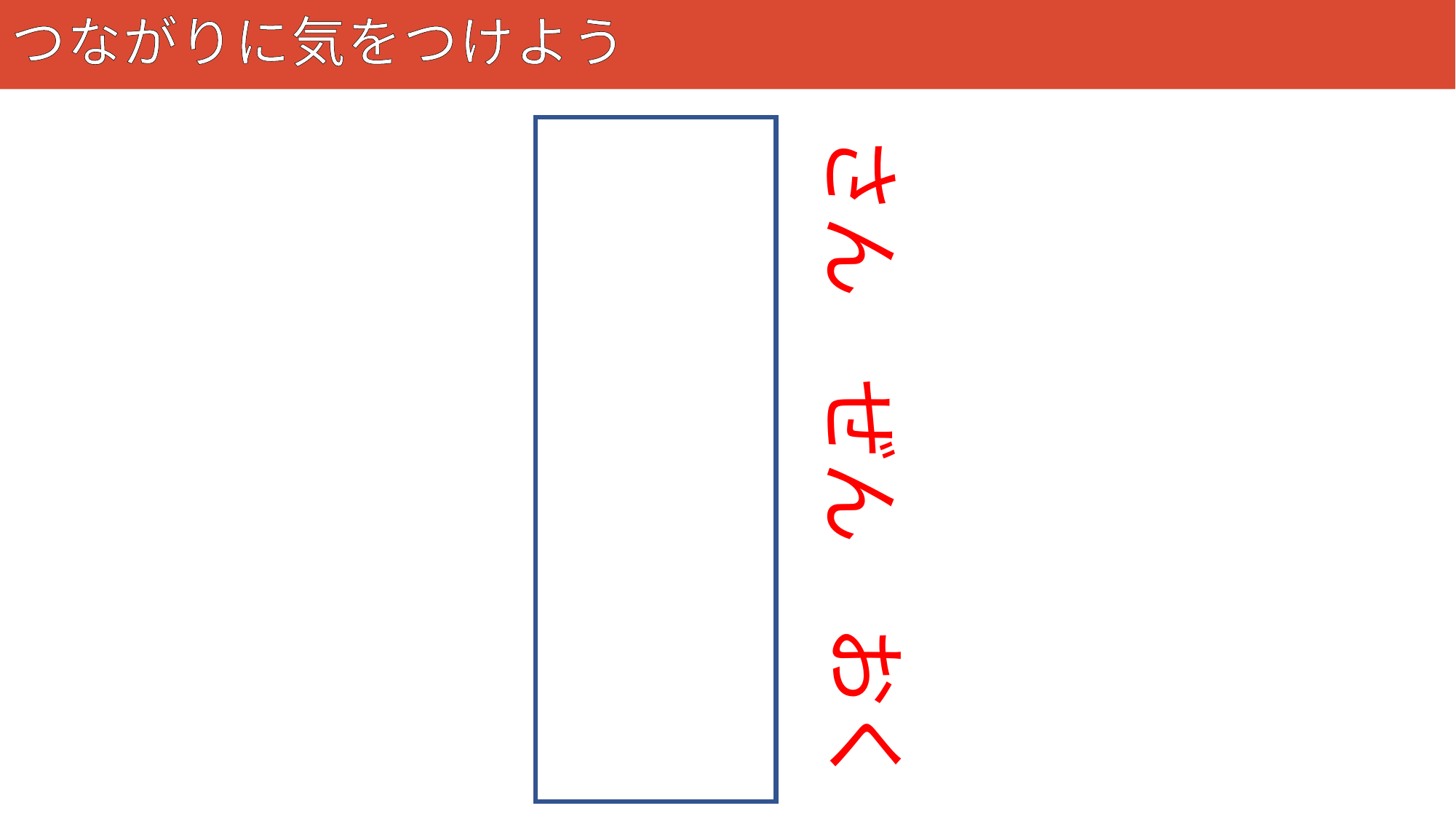

# つながりに気をつけよう
94
三千億

さん
ぜん
おく